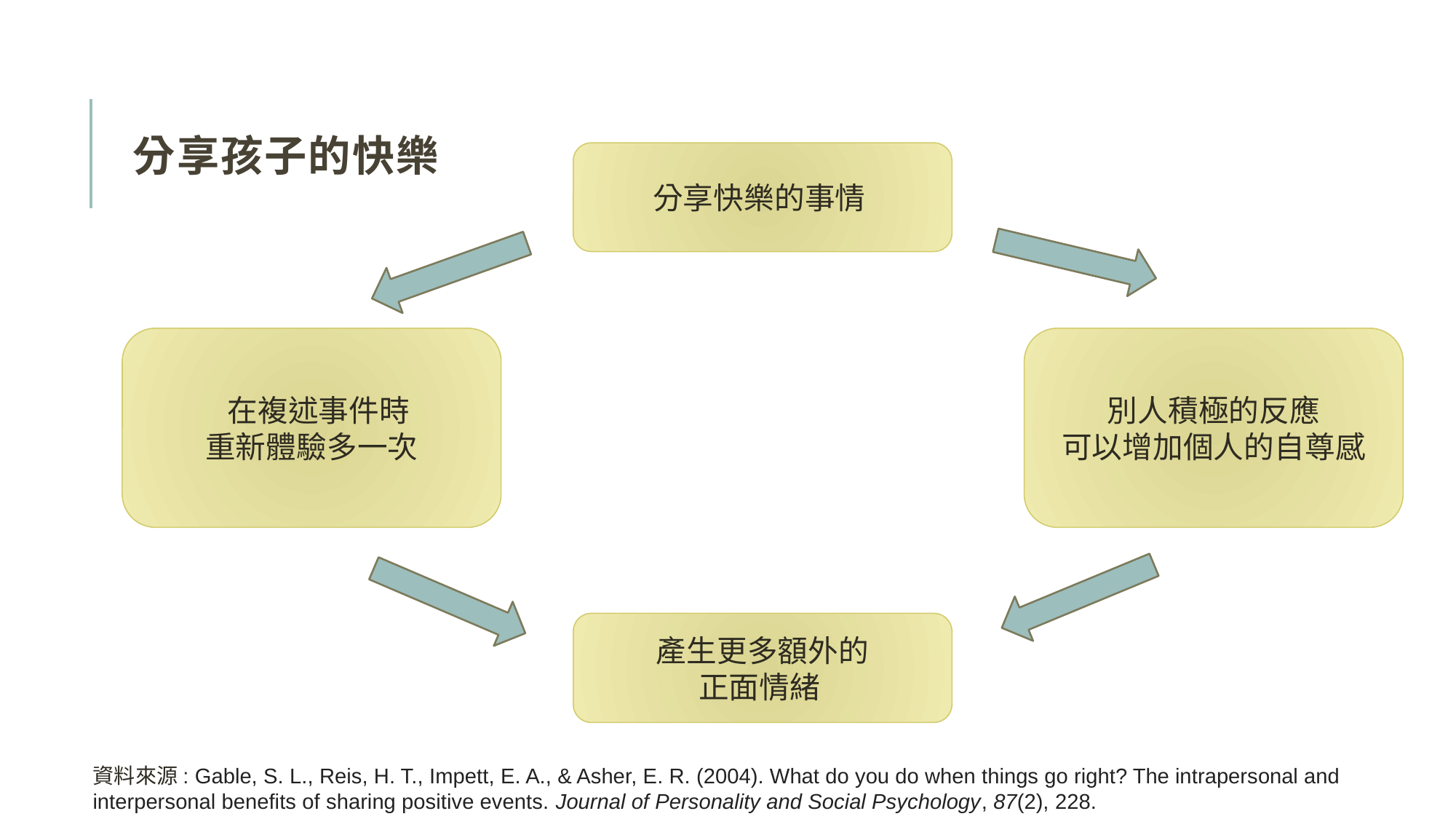

# 分享孩子的快樂
分享快樂的事情

別人積極的反應
可以增加個人的自尊感
 在複述事件時
重新體驗多一次

產生更多額外的
正面情緒
資料來源: Gable, S. L., Reis, H. T., Impett, E. A., & Asher, E. R. (2004). What do you do when things go right? The intrapersonal and interpersonal benefits of sharing positive events. Journal of Personality and Social Psychology, 87(2), 228.